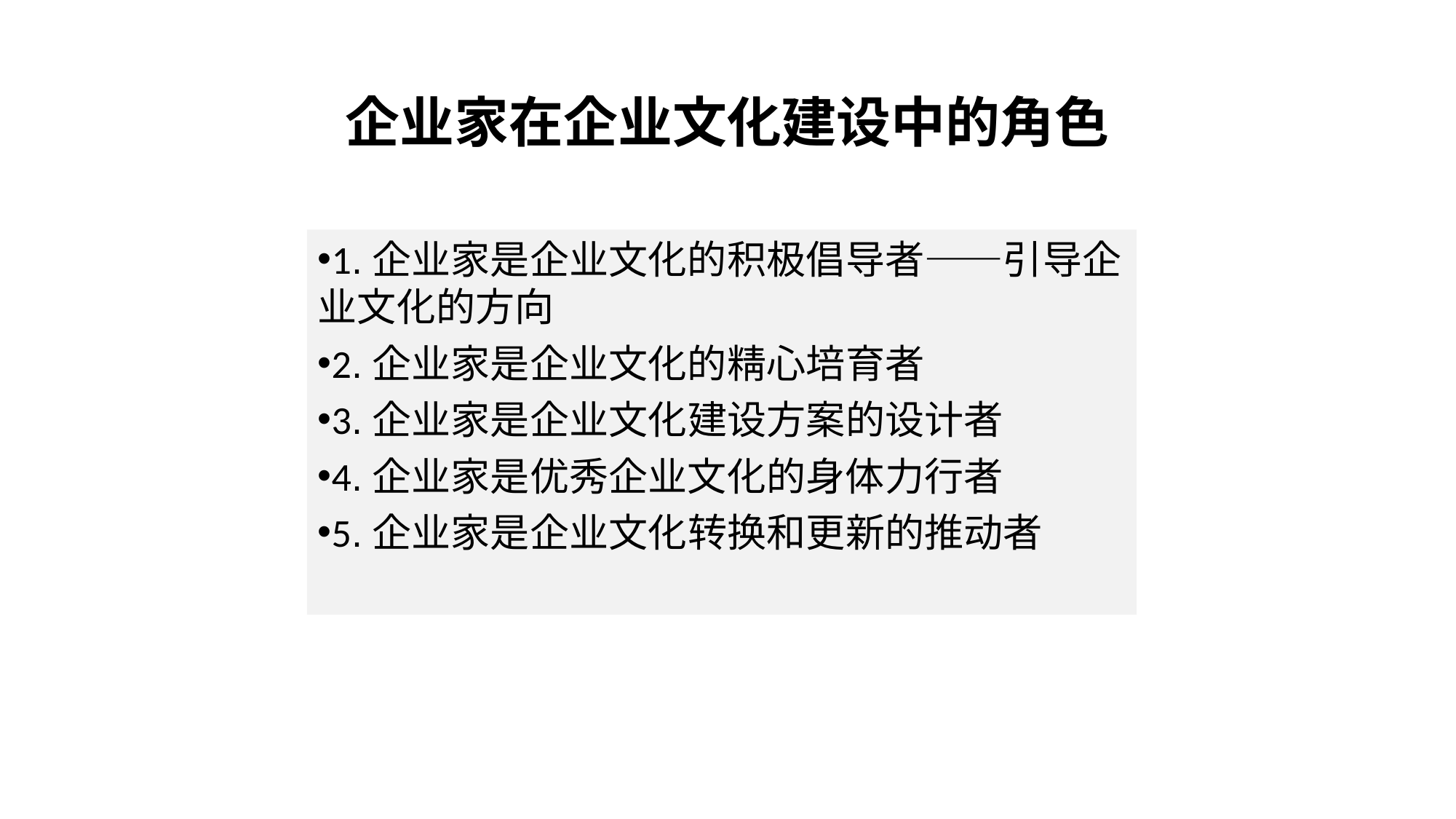

企业家在企业文化建设中的角色
1.企业家是企业文化的积极倡导者——引导企业文化的方向
2.企业家是企业文化的精心培育者
3.企业家是企业文化建设方案的设计者
4.企业家是优秀企业文化的身体力行者
5.企业家是企业文化转换和更新的推动者